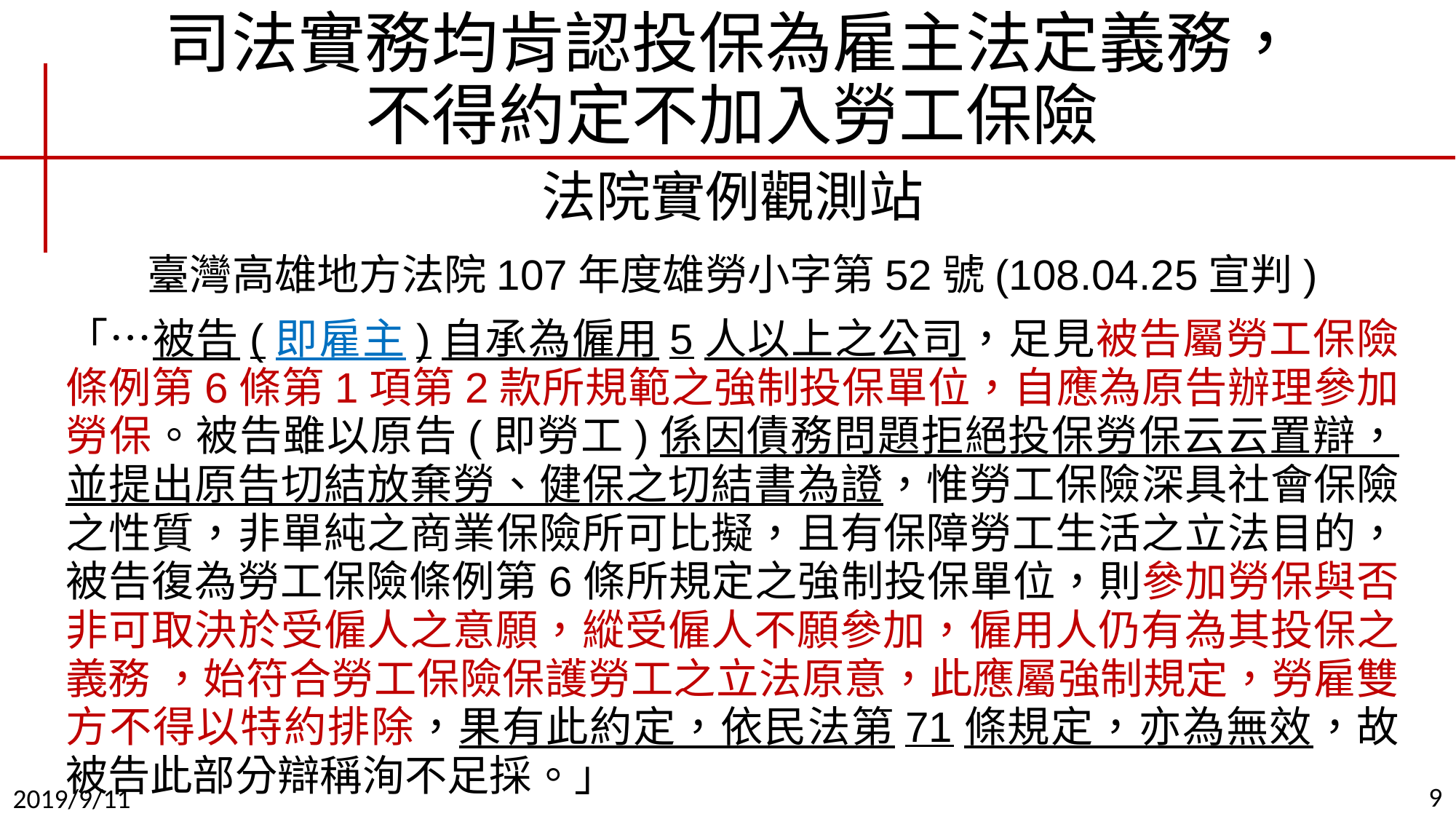

# 司法實務均肯認投保為雇主法定義務， 不得約定不加入勞工保險
法院實例觀測站
臺灣高雄地方法院107年度雄勞小字第52號(108.04.25宣判)
「…被告(即雇主)自承為僱用5人以上之公司，足見被告屬勞工保險條例第6條第1項第2款所規範之強制投保單位，自應為原告辦理參加勞保。被告雖以原告(即勞工)係因債務問題拒絕投保勞保云云置辯，並提出原告切結放棄勞、健保之切結書為證，惟勞工保險深具社會保險之性質，非單純之商業保險所可比擬，且有保障勞工生活之立法目的，被告復為勞工保險條例第6條所規定之強制投保單位，則參加勞保與否非可取決於受僱人之意願，縱受僱人不願參加，僱用人仍有為其投保之義務 ，始符合勞工保險保護勞工之立法原意，此應屬強制規定，勞雇雙方不得以特約排除，果有此約定，依民法第71條規定，亦為無效，故被告此部分辯稱洵不足採。」

9
2019/9/11